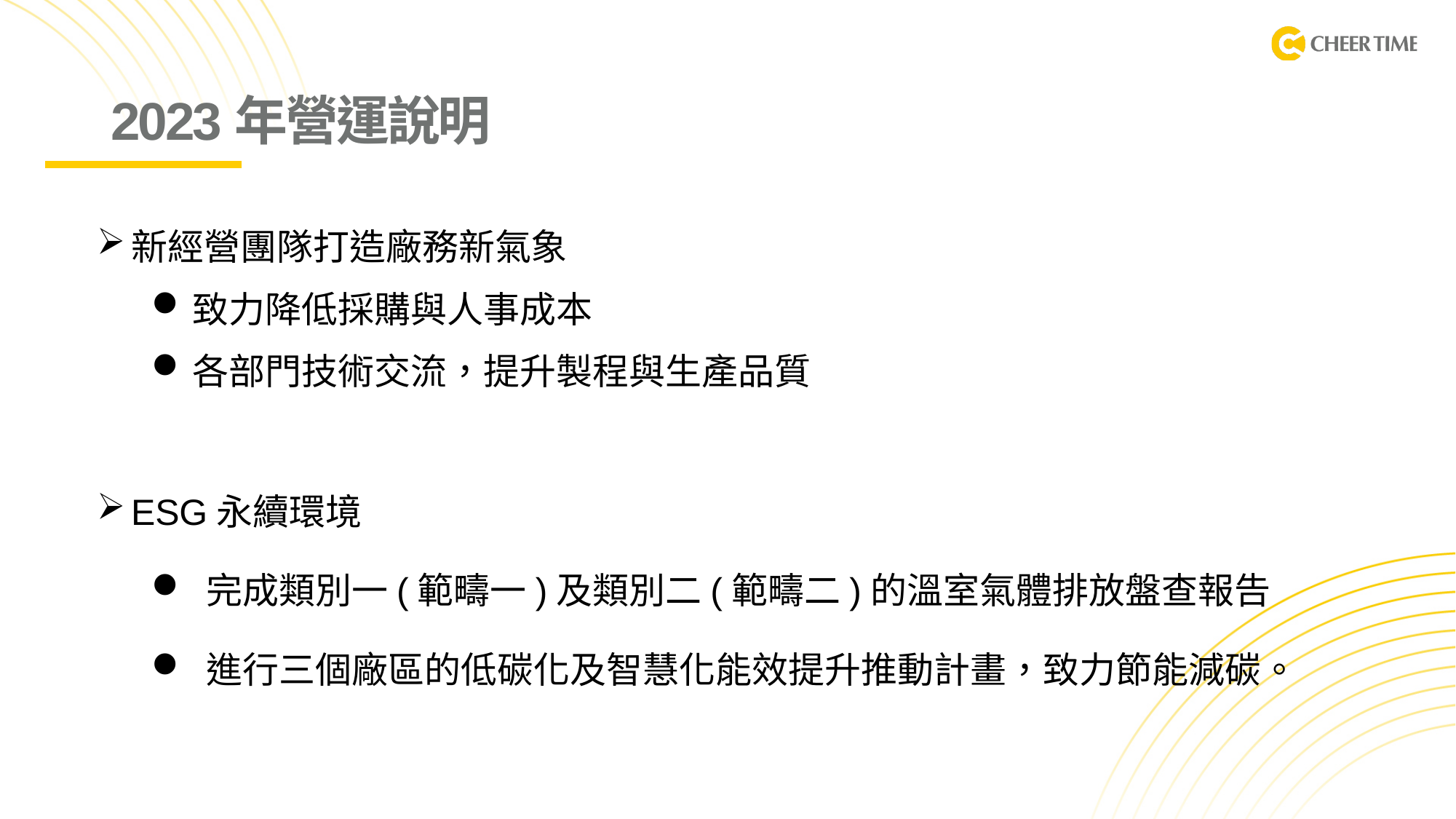

# 2023年營運說明
新經營團隊打造廠務新氣象
致力降低採購與人事成本
各部門技術交流，提升製程與生產品質

ESG永續環境
完成類別一(範疇一)及類別二(範疇二)的溫室氣體排放盤查報告
進行三個廠區的低碳化及智慧化能效提升推動計畫，致力節能減碳。